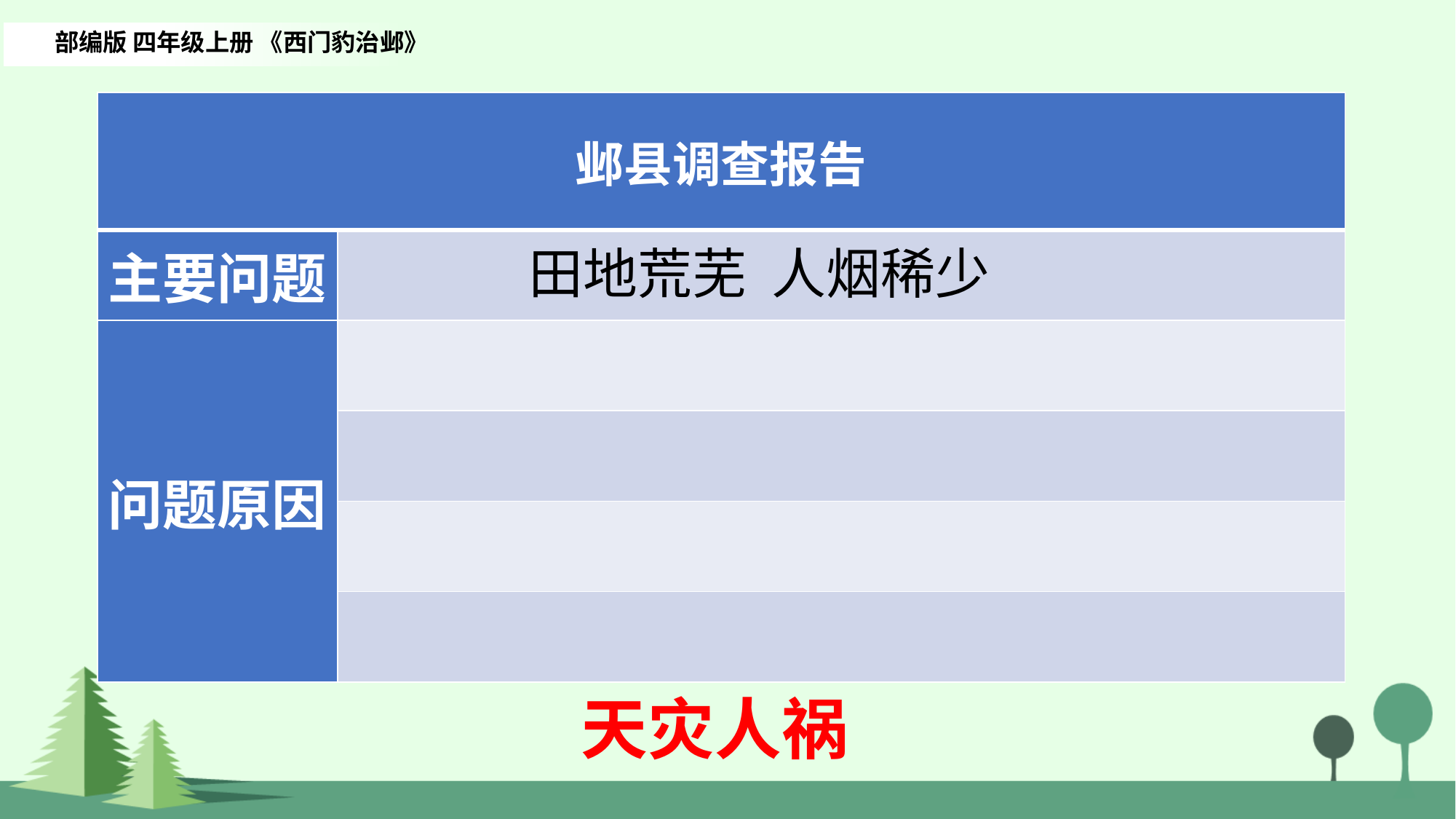

部编版 四年级上册 《西门豹治邺》

| 邺县调查报告 |  |
| --- | --- |
| 主要问题 |  |
| 问题原因 |  |
|  |  |
|  |  |
|  |  |
田地荒芜  人烟稀少
天灾人祸